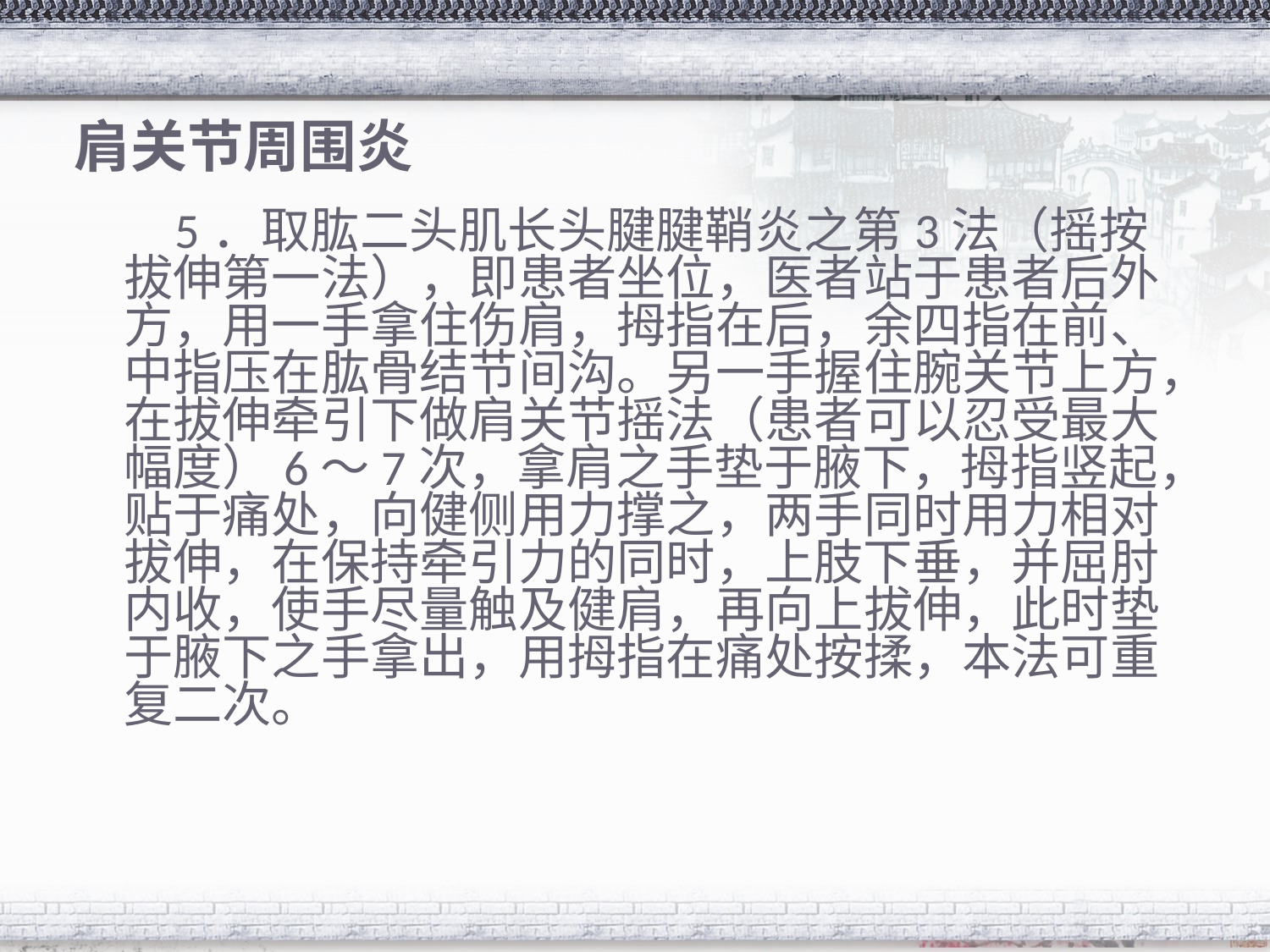

# 肩关节周围炎
         5．取肱二头肌长头腱腱鞘炎之第3法（摇按拔伸第一法），即患者坐位，医者站于患者后外方，用一手拿住伤肩，拇指在后，余四指在前、中指压在肱骨结节间沟。另一手握住腕关节上方，在拔伸牵引下做肩关节摇法（患者可以忍受最大幅度）6～7次，拿肩之手垫于腋下，拇指竖起，贴于痛处，向健侧用力撑之，两手同时用力相对拔伸，在保持牵引力的同时，上肢下垂，并屈肘内收，使手尽量触及健肩，再向上拔伸，此时垫于腋下之手拿出，用拇指在痛处按揉，本法可重复二次。